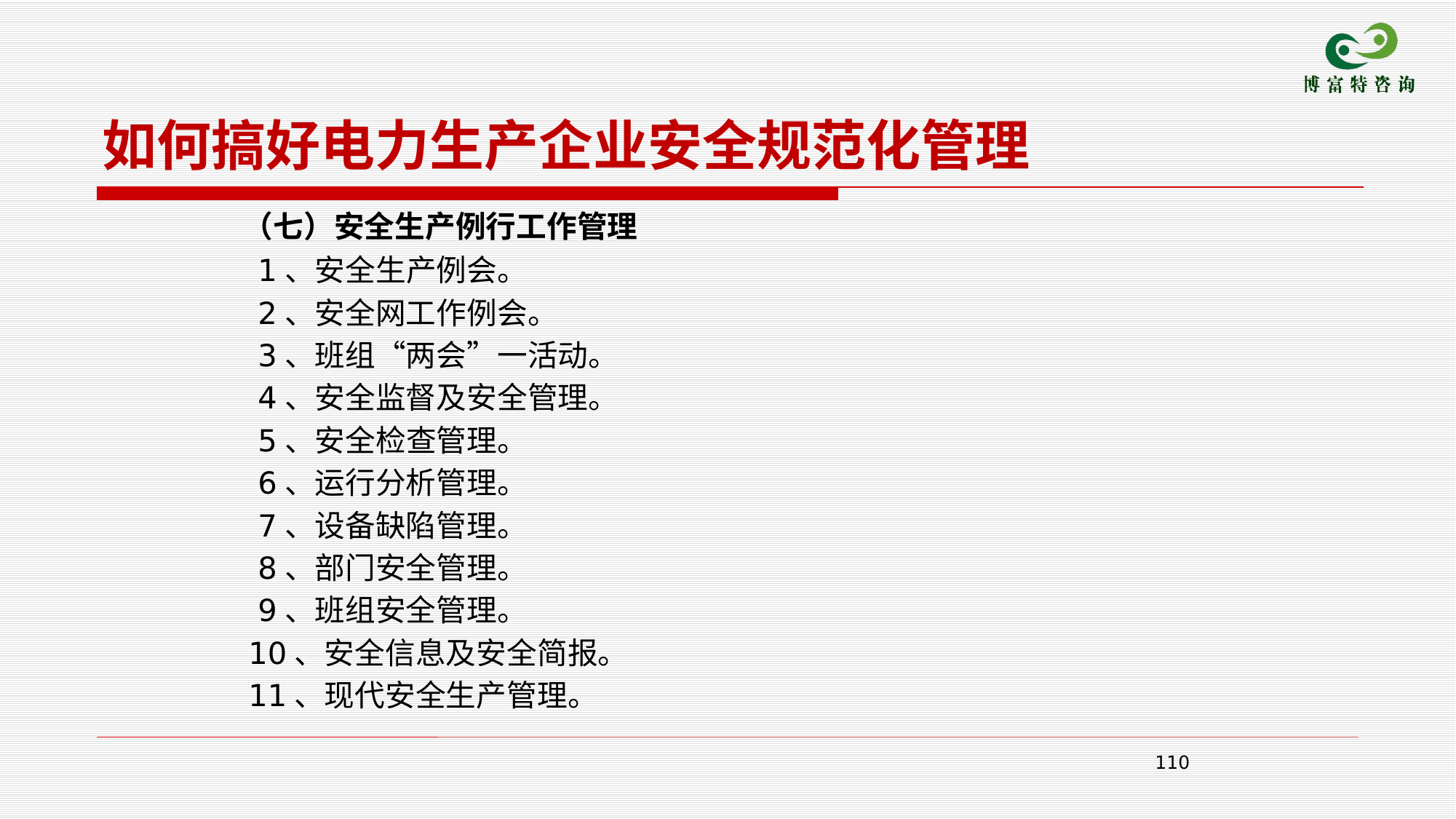

如何搞好电力生产企业安全规范化管理
   （七）安全生产例行工作管理
     1、安全生产例会。
     2、安全网工作例会。
     3、班组“两会”一活动。
     4、安全监督及安全管理。
     5、安全检查管理。
     6、运行分析管理。
     7、设备缺陷管理。
     8、部门安全管理。
     9、班组安全管理。
    10、安全信息及安全简报。
    11、现代安全生产管理。

110